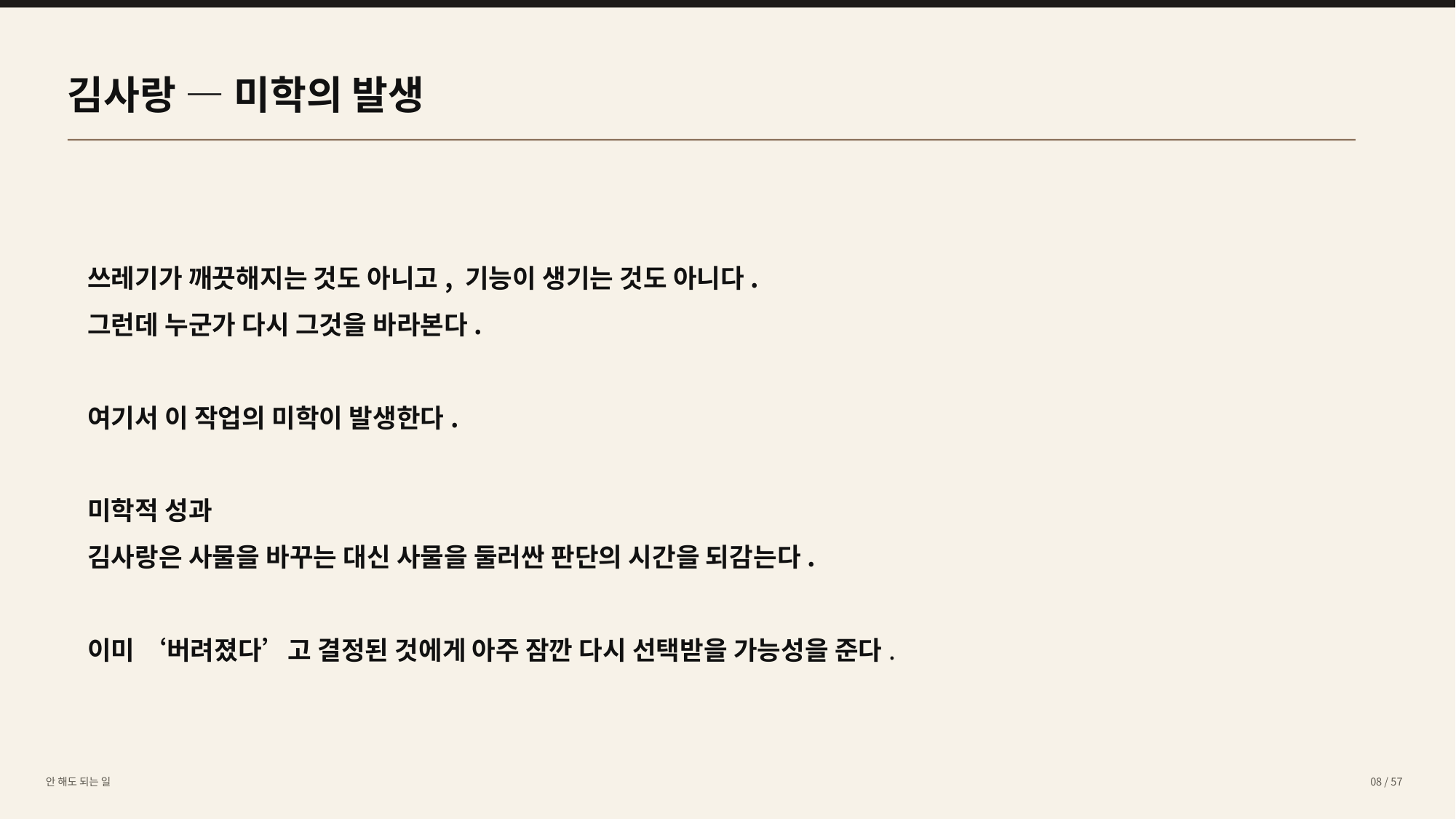

김사랑 — 미학의 발생

쓰레기가 깨끗해지는 것도 아니고, 기능이 생기는 것도 아니다.
그런데 누군가 다시 그것을 바라본다.

여기서 이 작업의 미학이 발생한다.

미학적 성과
김사랑은 사물을 바꾸는 대신 사물을 둘러싼 판단의 시간을 되감는다.

이미 ‘버려졌다’고 결정된 것에게 아주 잠깐 다시 선택받을 가능성을 준다.
안 해도 되는 일
08 / 57